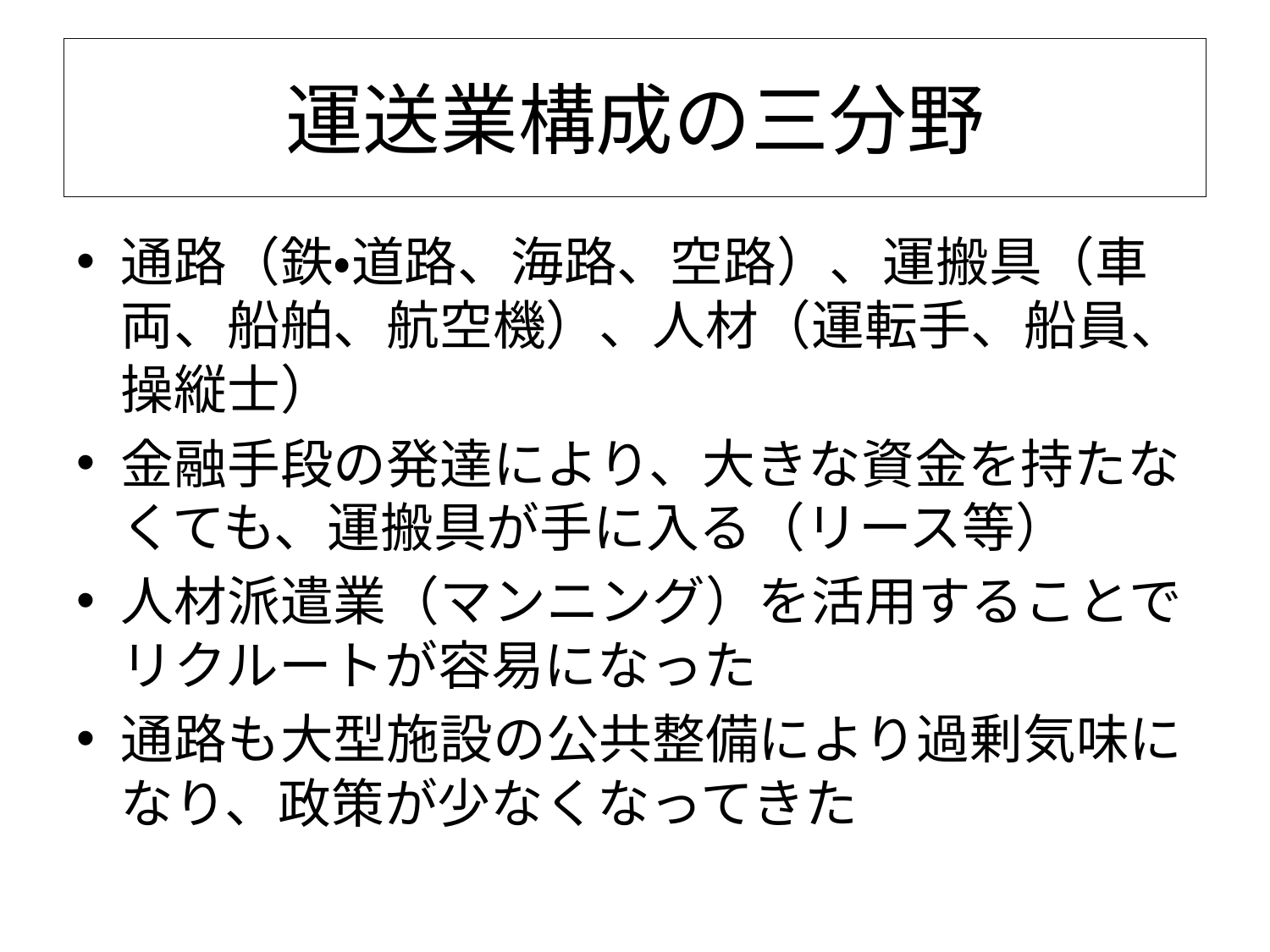

# 運送業構成の三分野
通路（鉄・道路、海路、空路）、運搬具（車両、船舶、航空機）、人材（運転手、船員、操縦士）
金融手段の発達により、大きな資金を持たなくても、運搬具が手に入る（リース等）
人材派遣業（マンニング）を活用することでリクルートが容易になった
通路も大型施設の公共整備により過剰気味になり、政策が少なくなってきた